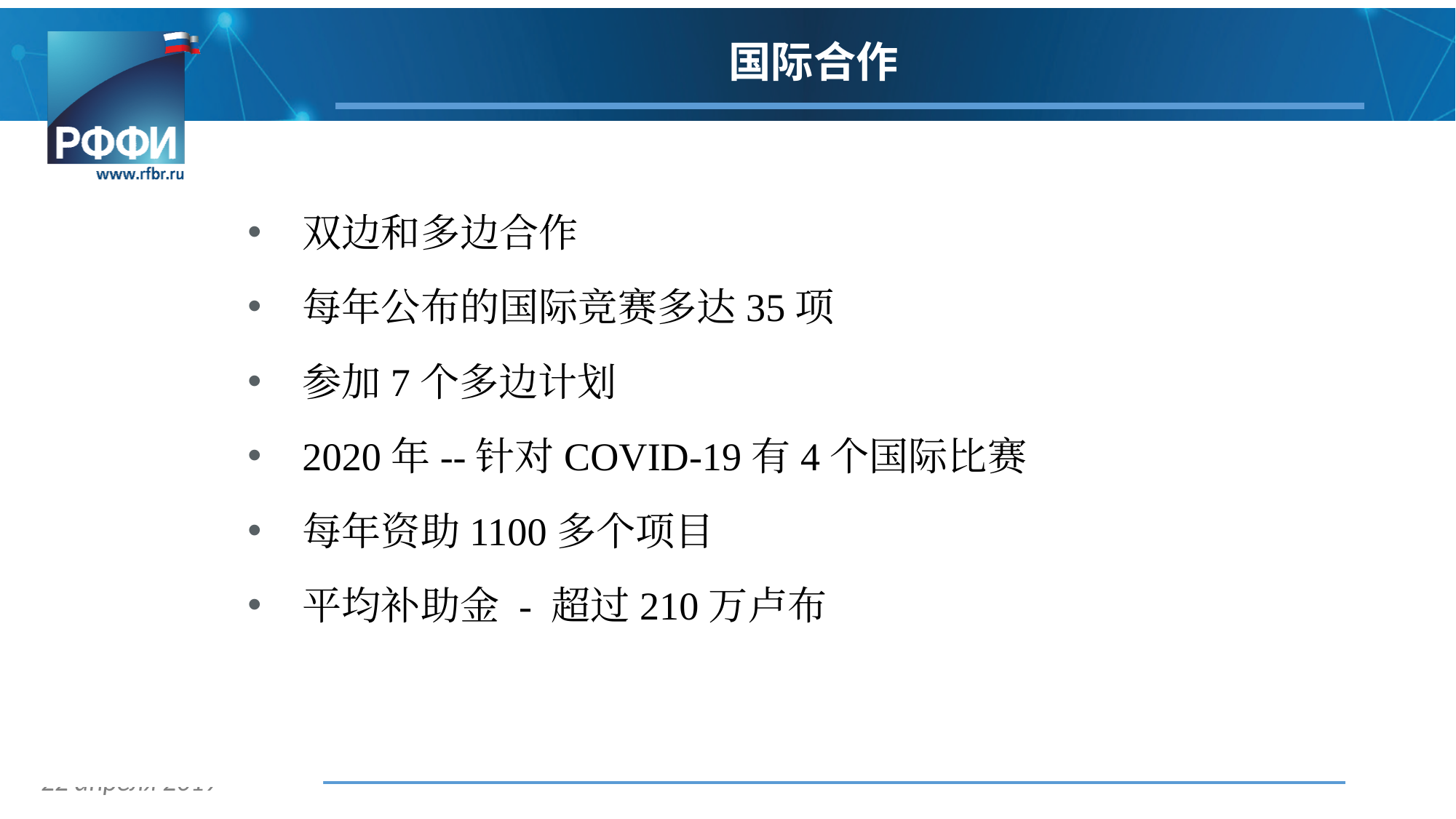

# 国际合作
双边和多边合作
每年公布的国际竞赛多达35项
参加7个多边计划
2020年--针对COVID-19有4个国际比赛
每年资助1100多个项目
平均补助金 - 超过210万卢布
|  |
| --- |